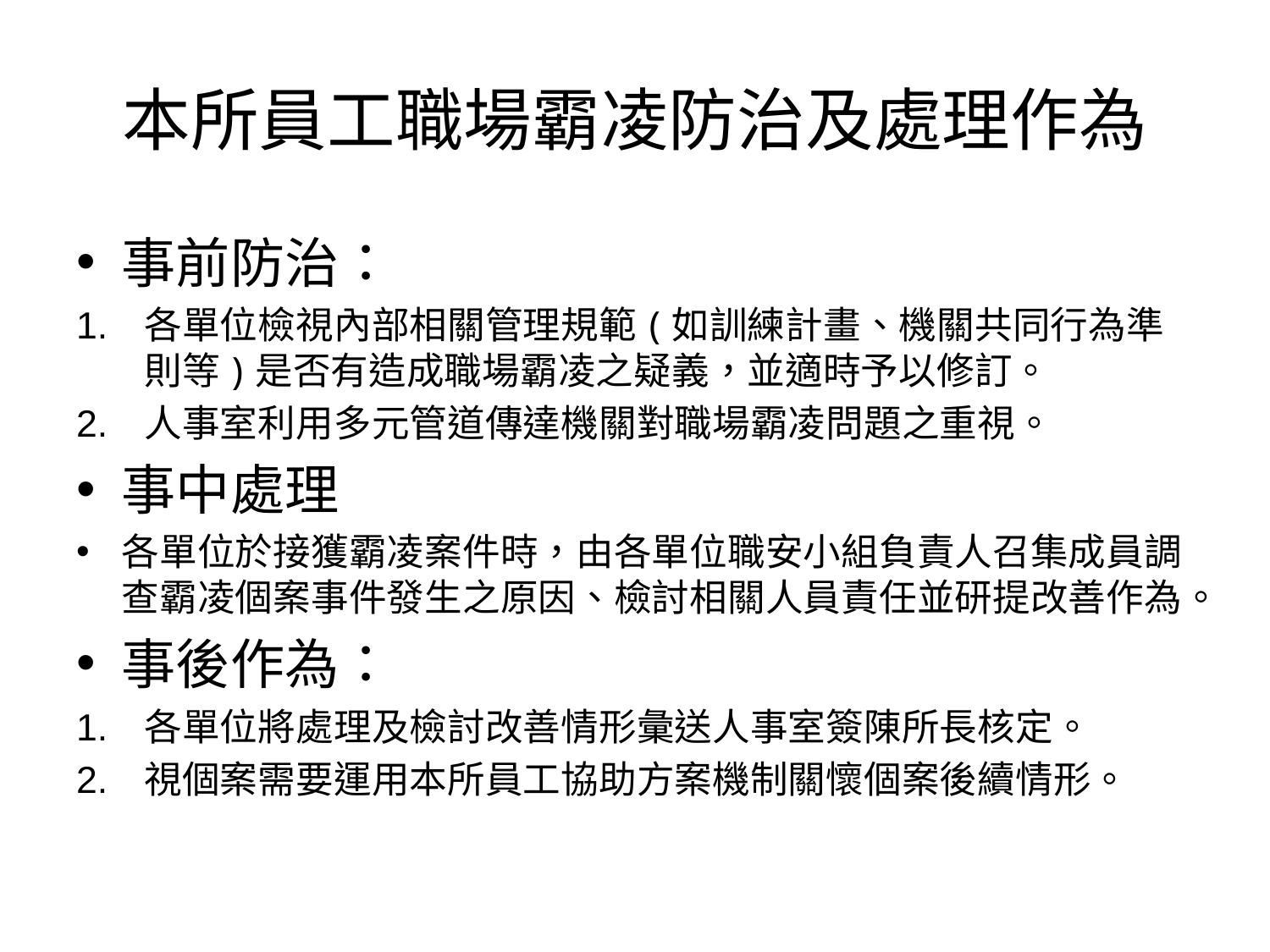

# 本所員工職場霸凌防治及處理作為
事前防治：
各單位檢視內部相關管理規範(如訓練計畫、機關共同行為準則等)是否有造成職場霸凌之疑義，並適時予以修訂。
人事室利用多元管道傳達機關對職場霸凌問題之重視。
事中處理
各單位於接獲霸凌案件時，由各單位職安小組負責人召集成員調查霸凌個案事件發生之原因、檢討相關人員責任並研提改善作為。
事後作為：
各單位將處理及檢討改善情形彙送人事室簽陳所長核定。
視個案需要運用本所員工協助方案機制關懷個案後續情形。